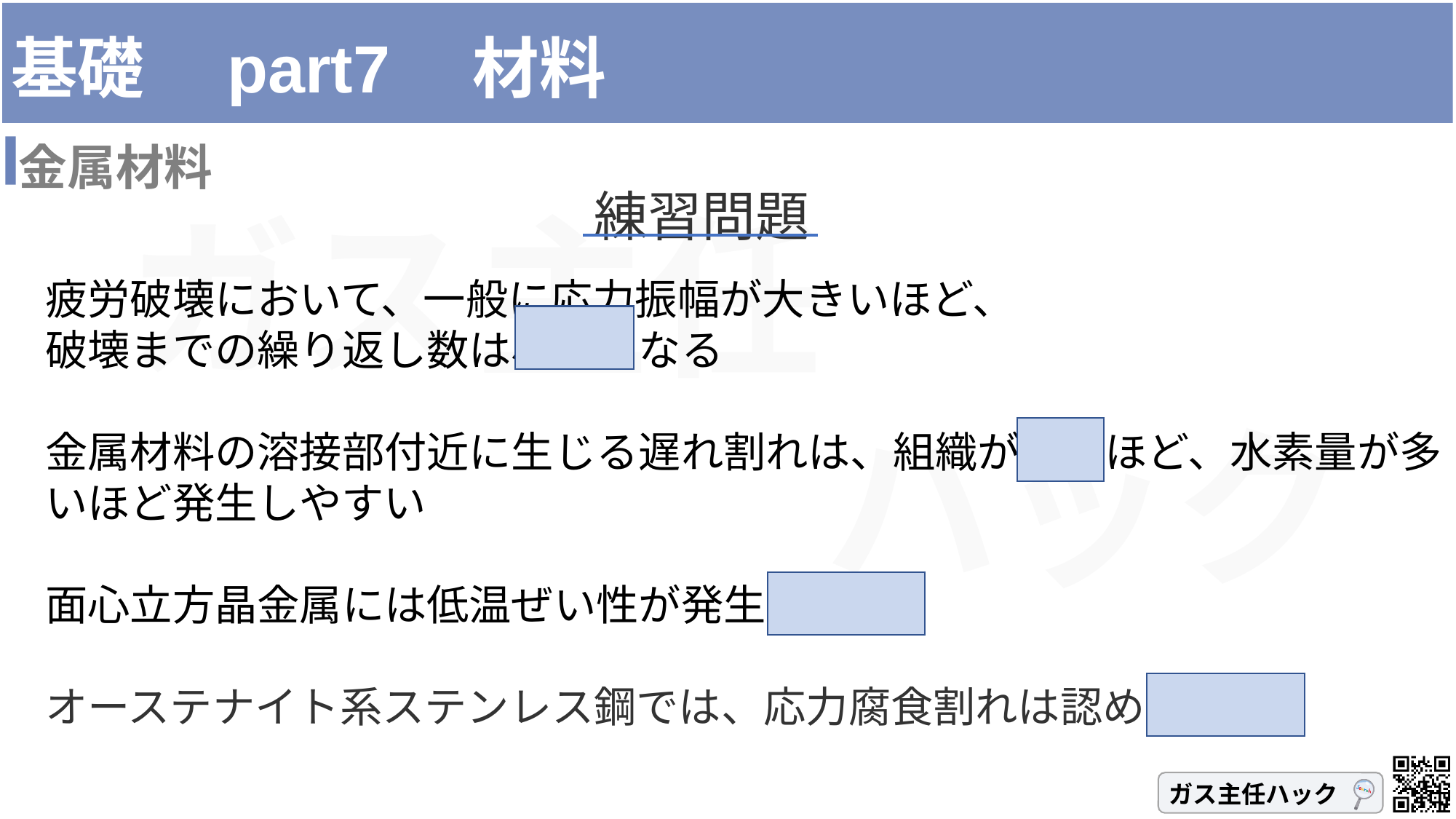

# 基礎　part7　材料
金属材料

練習問題
疲労破壊において、一般に応力振幅が大きいほど、
破壊までの繰り返し数は小さくなる

金属材料の溶接部付近に生じる遅れ割れは、組織が硬いほど、水素量が多いほど発生しやすい

面心立方晶金属には低温ぜい性が発生しない

オーステナイト系ステンレス鋼では、応力腐食割れは認められる